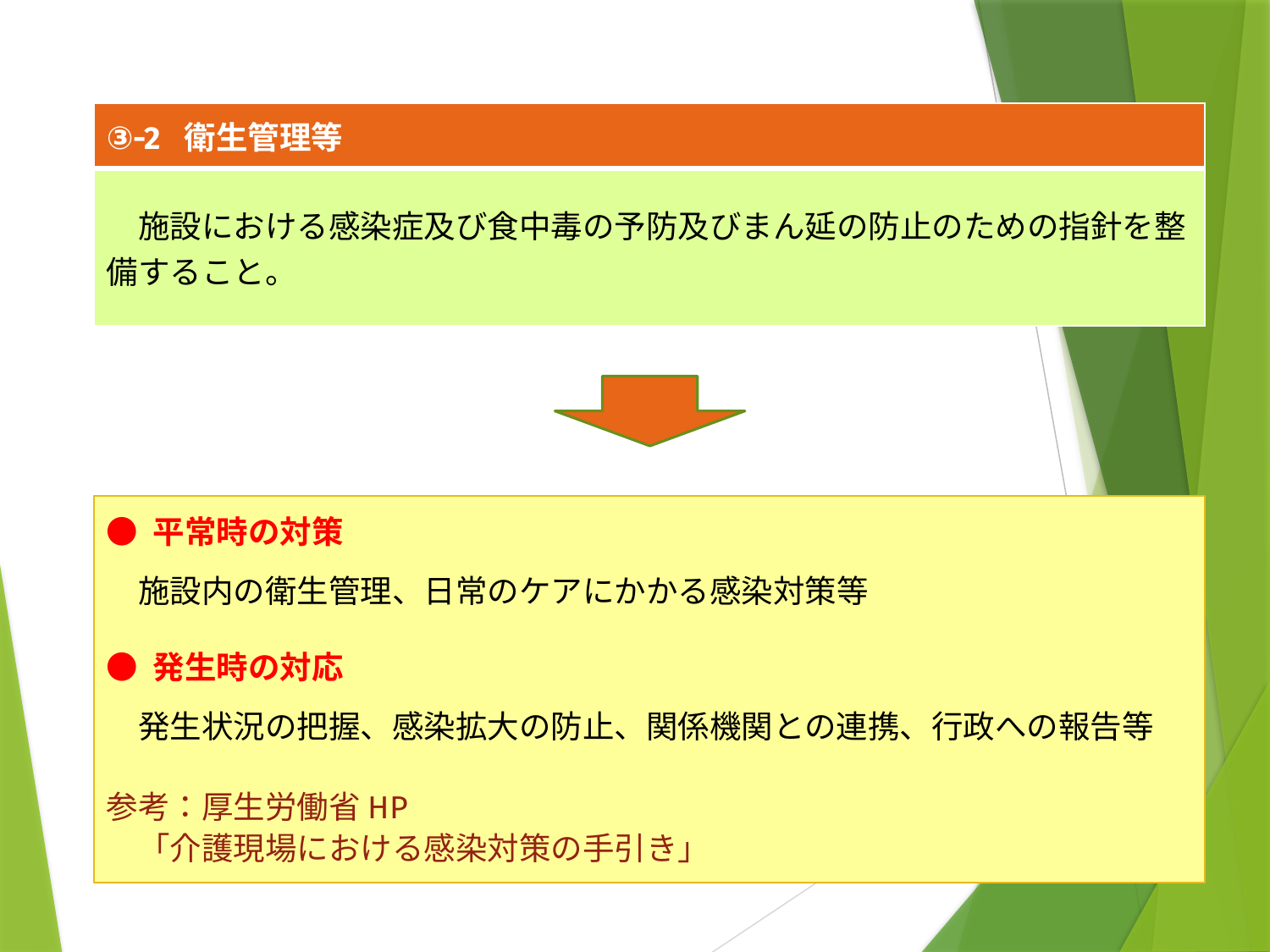

| ③-2 衛生管理等 |
| --- |
| 施設における感染症及び食中毒の予防及びまん延の防止のための指針を整備すること。 |

● 平常時の対策
　施設内の衛生管理、日常のケアにかかる感染対策等

● 発生時の対応
　発生状況の把握、感染拡大の防止、関係機関との連携、行政への報告等
参考：厚生労働省HP
　「介護現場における感染対策の手引き」
16